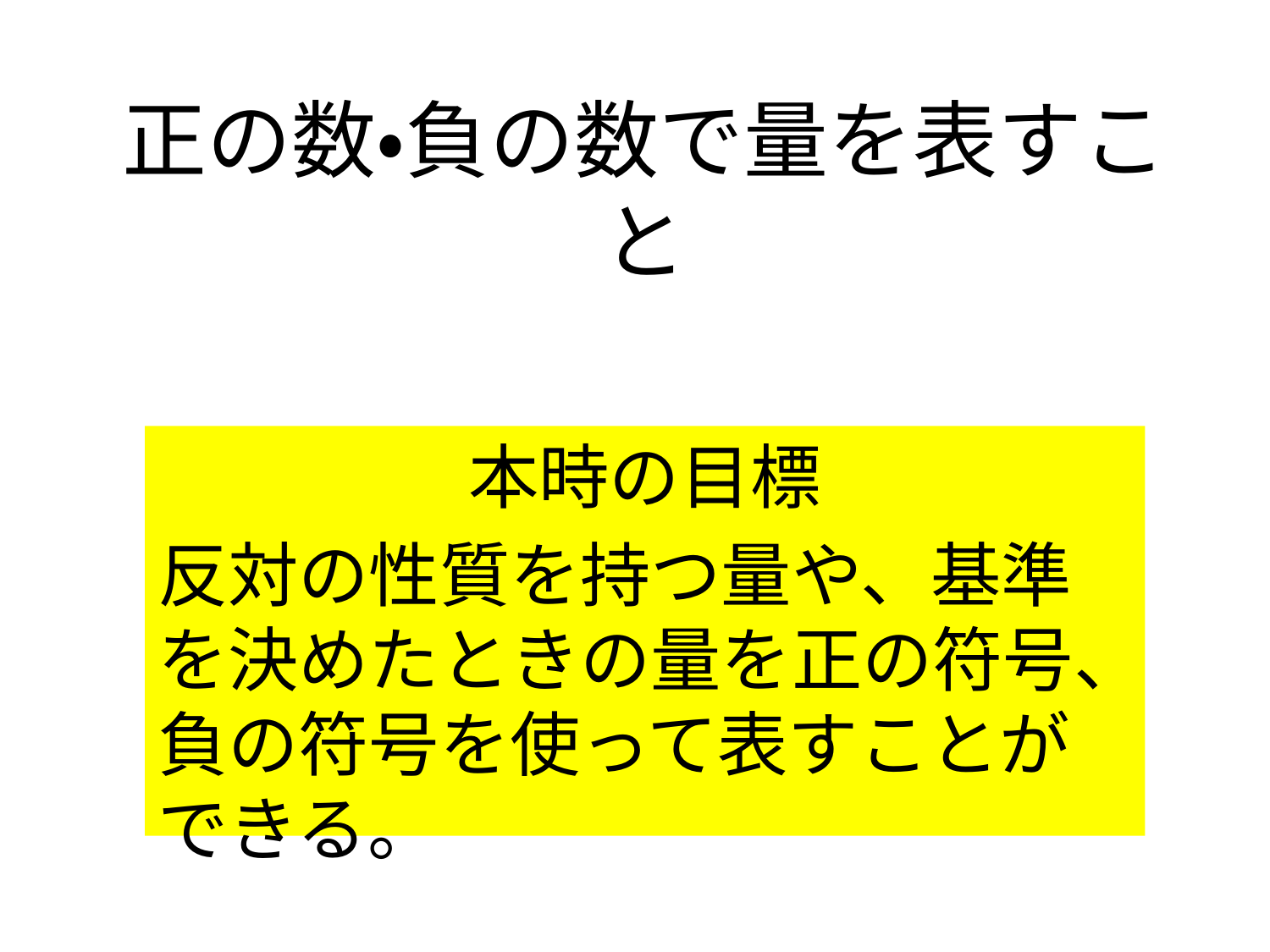

# 正の数・負の数で量を表すこと
本時の目標
反対の性質を持つ量や、基準を決めたときの量を正の符号、負の符号を使って表すことができる。